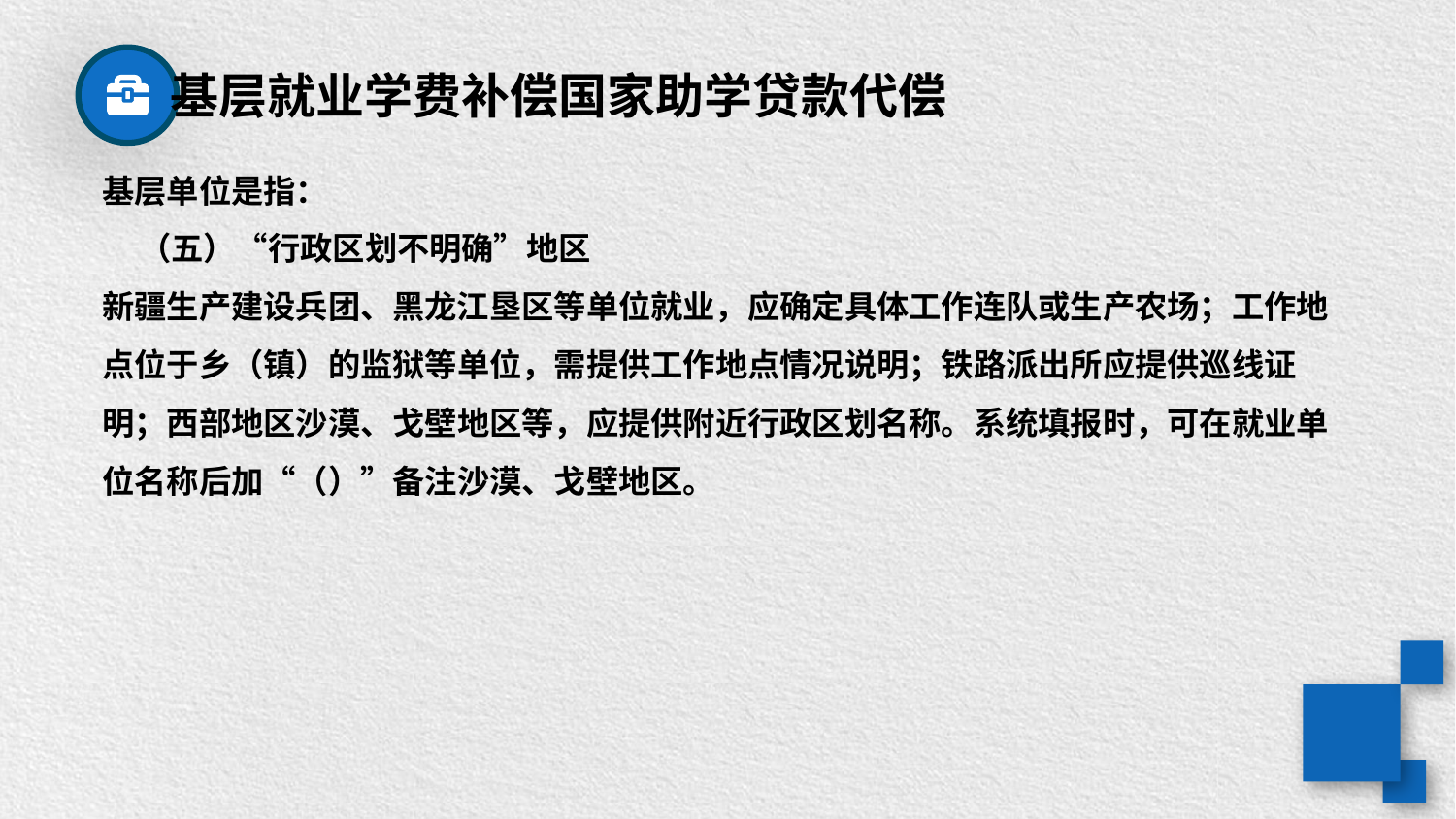

基层就业学费补偿国家助学贷款代偿

基层单位是指：
    （五）“行政区划不明确”地区
新疆生产建设兵团、黑龙江垦区等单位就业，应确定具体工作连队或生产农场；工作地点位于乡（镇）的监狱等单位，需提供工作地点情况说明；铁路派出所应提供巡线证明；西部地区沙漠、戈壁地区等，应提供附近行政区划名称。系统填报时，可在就业单位名称后加“（）”备注沙漠、戈壁地区。